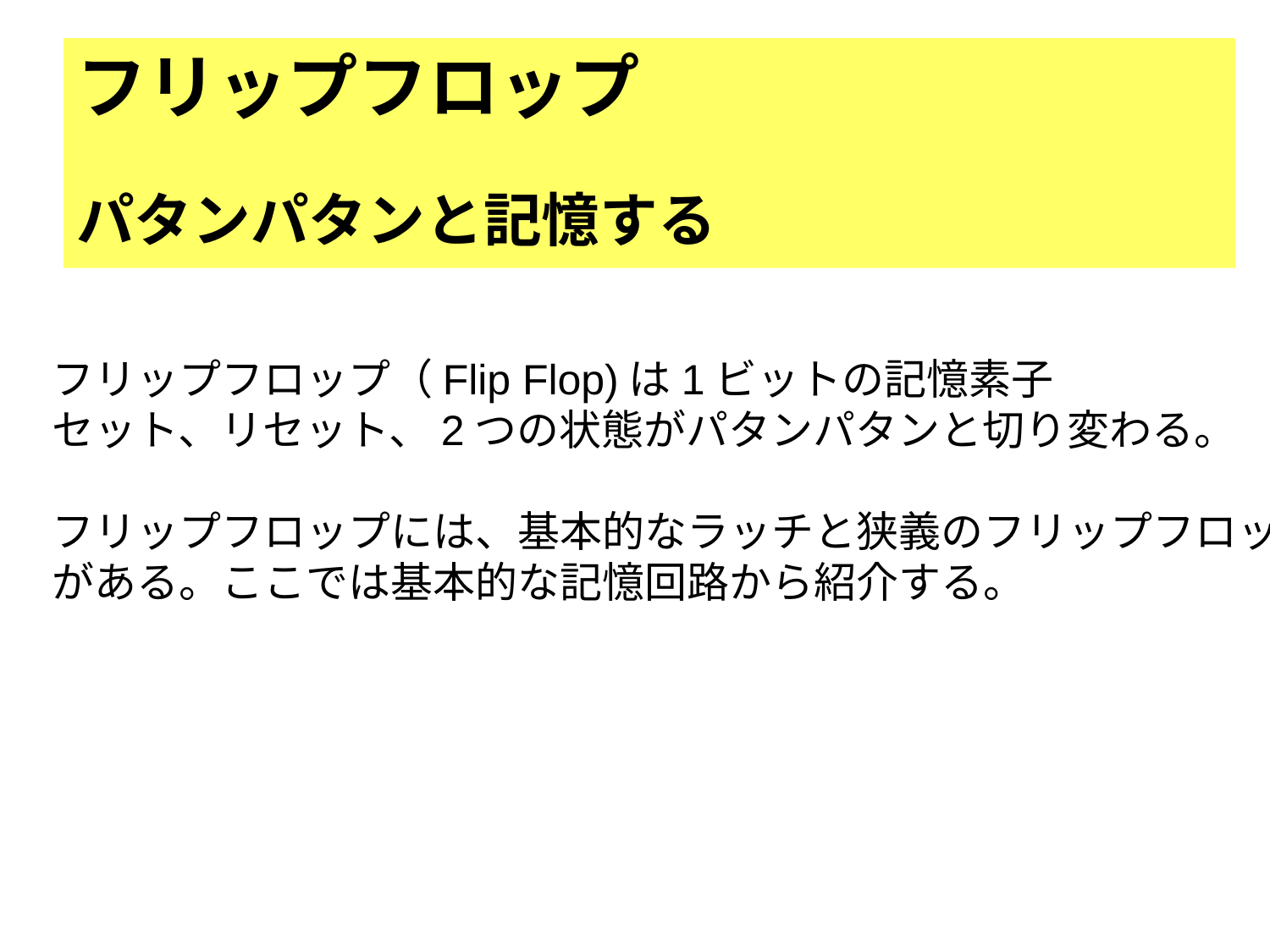

# フリップフロップ　 パタンパタンと記憶する
フリップフロップ（Flip Flop)は1ビットの記憶素子
セット、リセット、2つの状態がパタンパタンと切り変わる。

フリップフロップには、基本的なラッチと狭義のフリップフロップ
がある。ここでは基本的な記憶回路から紹介する。